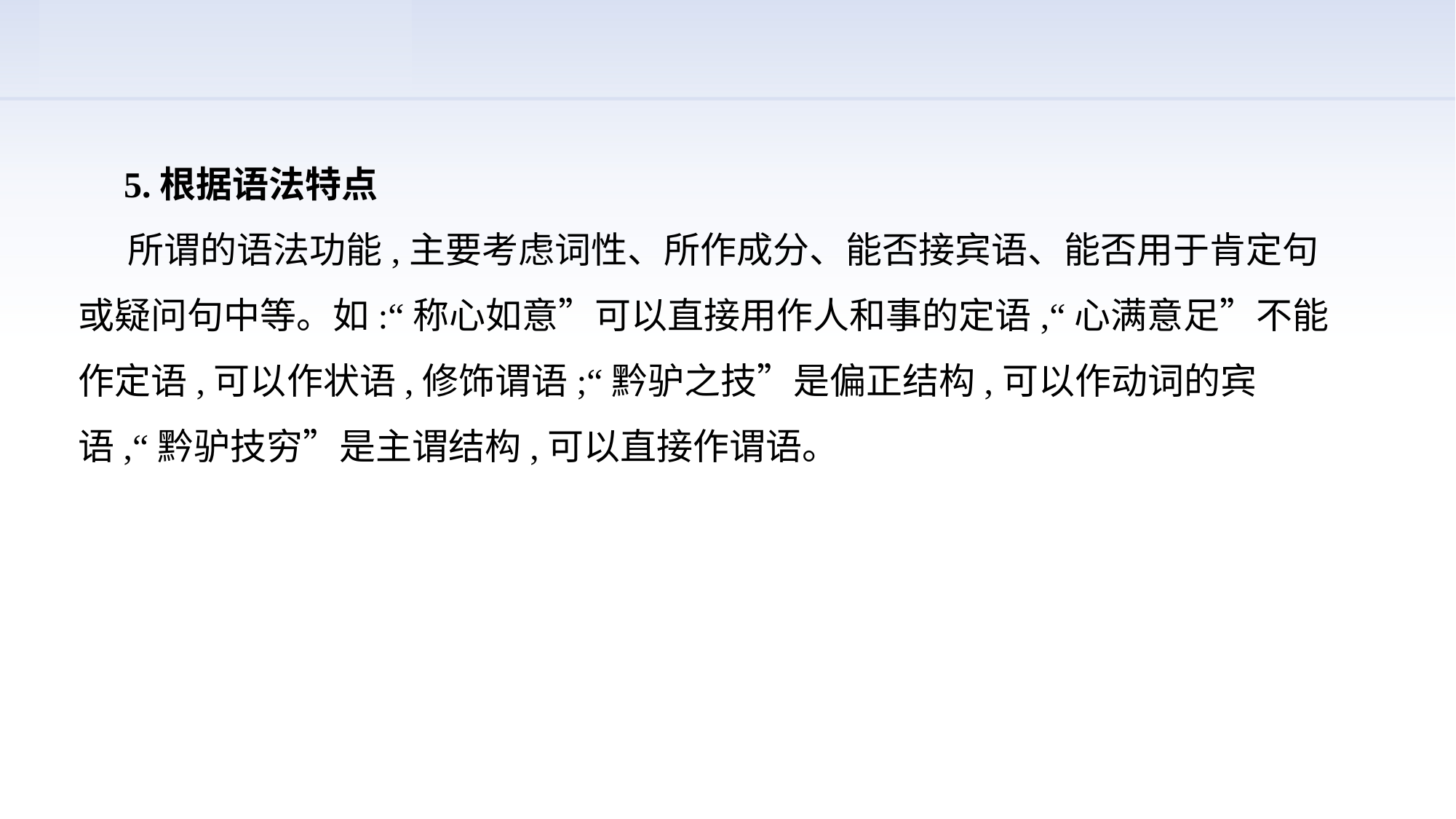

5.根据语法特点
     所谓的语法功能,主要考虑词性、所作成分、能否接宾语、能否用于肯定句或疑问句中等。如:“称心如意”可以直接用作人和事的定语,“心满意足”不能作定语,可以作状语,修饰谓语;“黔驴之技”是偏正结构,可以作动词的宾语,“黔驴技穷”是主谓结构,可以直接作谓语。